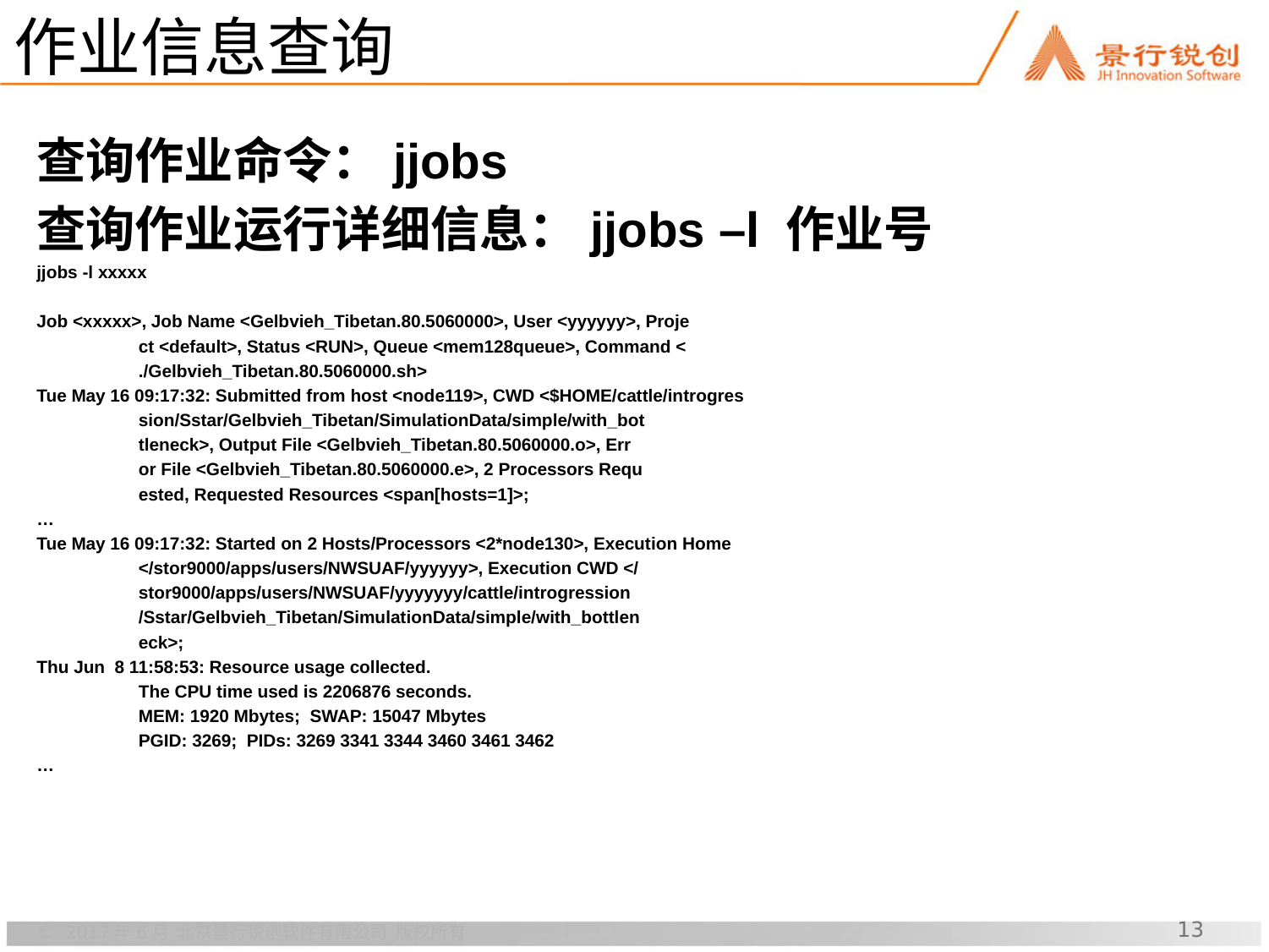

# 作业信息查询
查询作业命令：jjobs
查询作业运行详细信息：jjobs –l 作业号
jjobs -l xxxxx

Job <xxxxx>, Job Name <Gelbvieh_Tibetan.80.5060000>, User <yyyyyy>, Proje
                     ct <default>, Status <RUN>, Queue <mem128queue>, Command <
                     ./Gelbvieh_Tibetan.80.5060000.sh>
Tue May 16 09:17:32: Submitted from host <node119>, CWD <$HOME/cattle/introgres
                     sion/Sstar/Gelbvieh_Tibetan/SimulationData/simple/with_bot
                     tleneck>, Output File <Gelbvieh_Tibetan.80.5060000.o>, Err
                     or File <Gelbvieh_Tibetan.80.5060000.e>, 2 Processors Requ
                     ested, Requested Resources <span[hosts=1]>;
…
Tue May 16 09:17:32: Started on 2 Hosts/Processors <2*node130>, Execution Home
                     </stor9000/apps/users/NWSUAF/yyyyyy>, Execution CWD </
                     stor9000/apps/users/NWSUAF/yyyyyyy/cattle/introgression
                     /Sstar/Gelbvieh_Tibetan/SimulationData/simple/with_bottlen
                     eck>;
Thu Jun  8 11:58:53: Resource usage collected.
                     The CPU time used is 2206876 seconds.
                     MEM: 1920 Mbytes;  SWAP: 15047 Mbytes
                     PGID: 3269;  PIDs: 3269 3341 3344 3460 3461 3462
…
©  2017年6月  北京景行锐创软件有限公司  版权所有